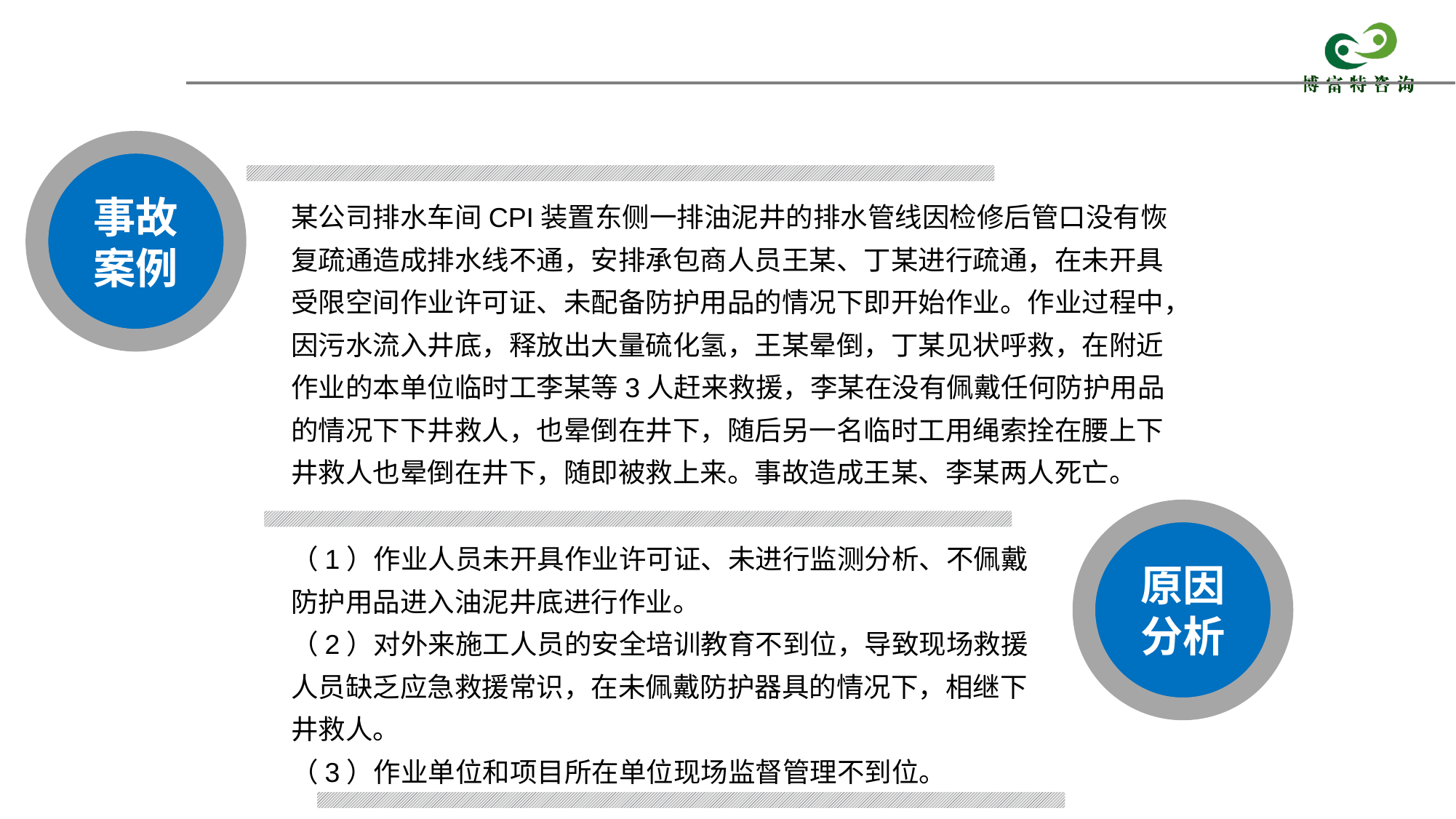

事故案例

某公司排水车间CPI装置东侧一排油泥井的排水管线因检修后管口没有恢复疏通造成排水线不通，安排承包商人员王某、丁某进行疏通，在未开具受限空间作业许可证、未配备防护用品的情况下即开始作业。作业过程中，因污水流入井底，释放出大量硫化氢，王某晕倒，丁某见状呼救，在附近作业的本单位临时工李某等3人赶来救援，李某在没有佩戴任何防护用品的情况下下井救人，也晕倒在井下，随后另一名临时工用绳索拴在腰上下井救人也晕倒在井下，随即被救上来。事故造成王某、李某两人死亡。
原因分析

（1）作业人员未开具作业许可证、未进行监测分析、不佩戴防护用品进入油泥井底进行作业。
（2）对外来施工人员的安全培训教育不到位，导致现场救援人员缺乏应急救援常识，在未佩戴防护器具的情况下，相继下井救人。
（3）作业单位和项目所在单位现场监督管理不到位。